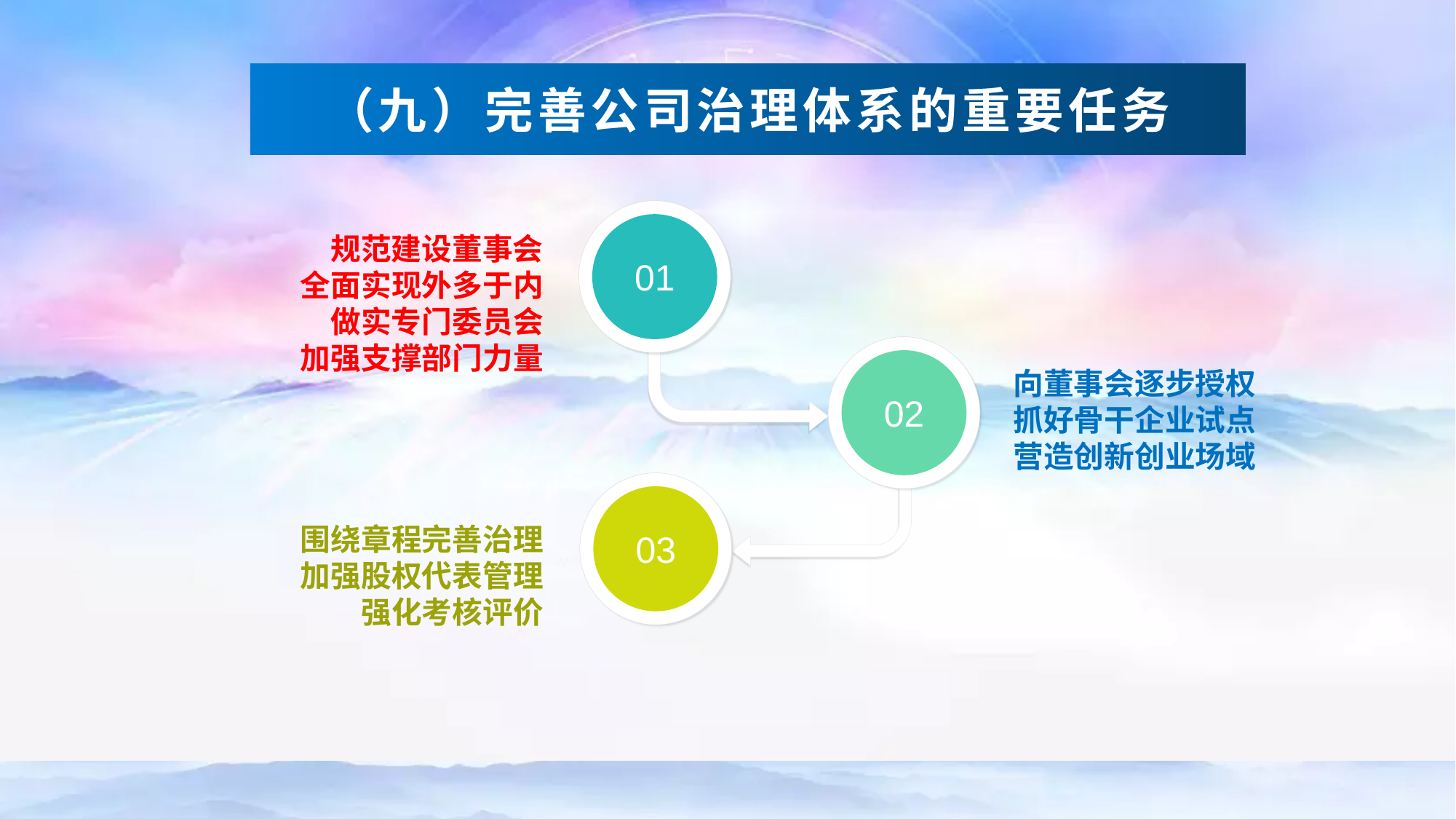

（九）完善公司治理体系的重要任务

01
规范建设董事会
全面实现外多于内
做实专门委员会
加强支撑部门力量

向董事会逐步授权
抓好骨干企业试点
营造创新创业场域
02

03
围绕章程完善治理
加强股权代表管理
强化考核评价

50